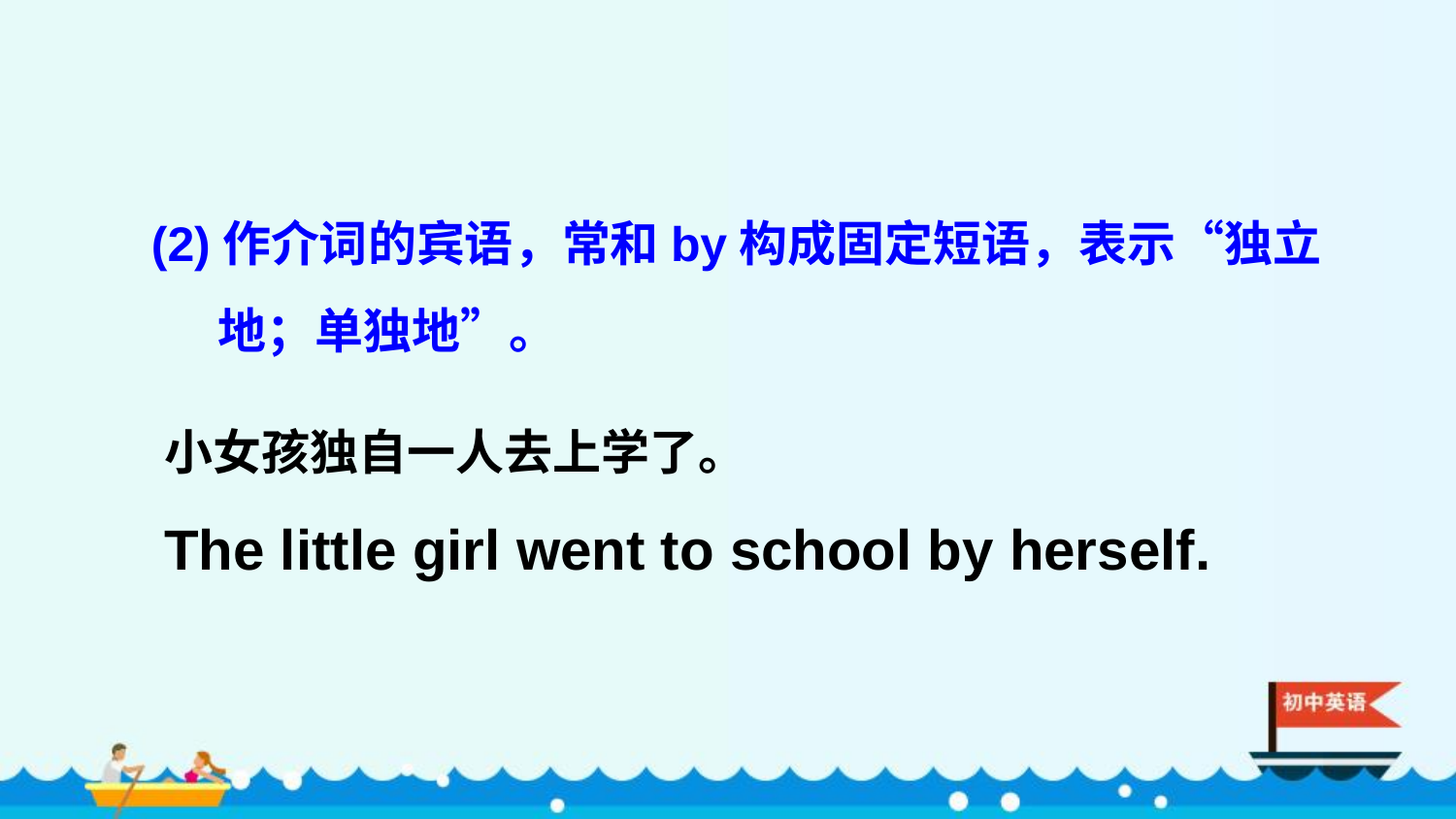

(2)作介词的宾语，常和by构成固定短语，表示“独立
     地；单独地”。
小女孩独自一人去上学了。
The little girl went to school by herself.